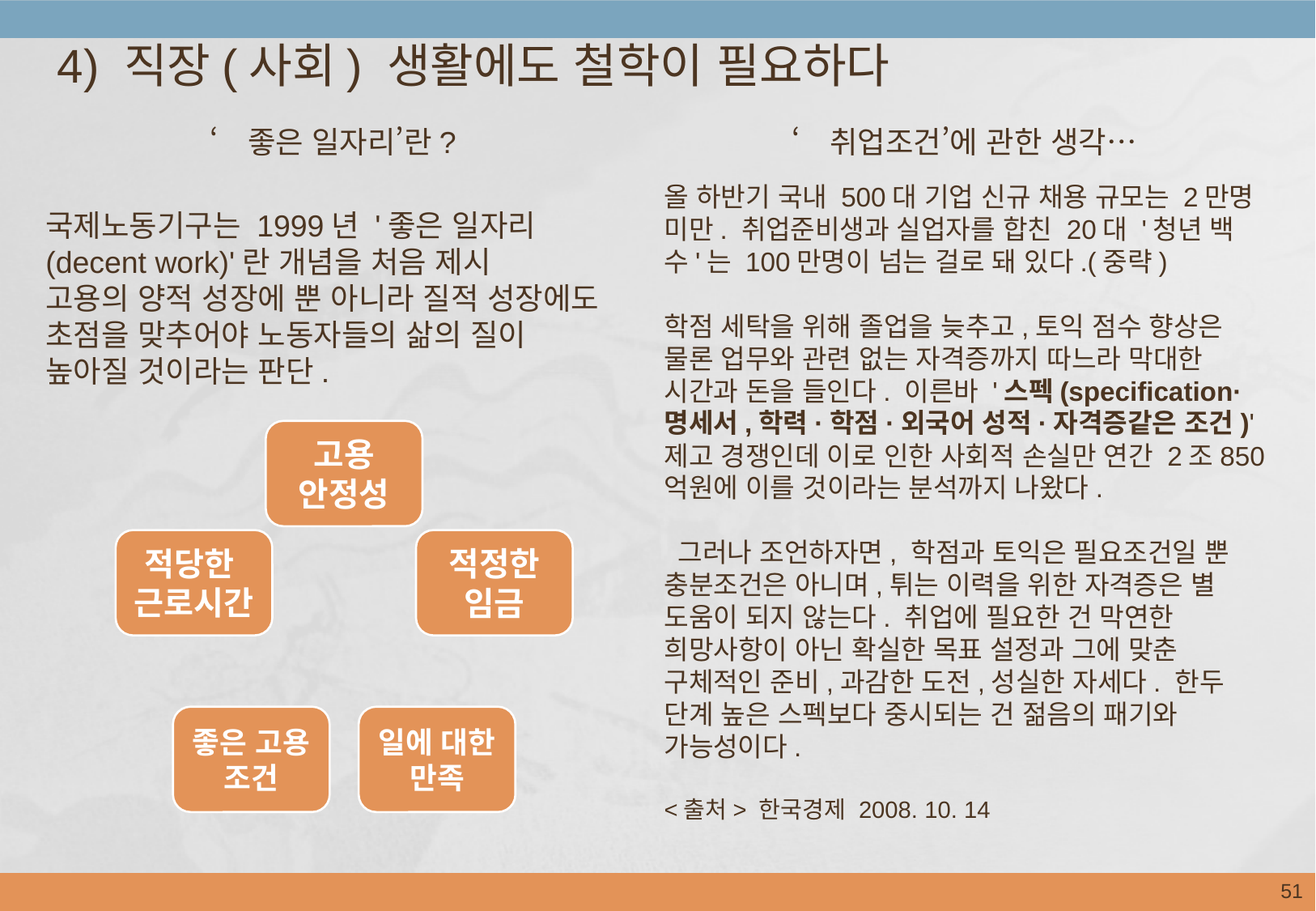

4) 직장(사회) 생활에도 철학이 필요하다
‘좋은 일자리’란?
‘취업조건’에 관한 생각…
올 하반기 국내 500대 기업 신규 채용 규모는 2만명 미만. 취업준비생과 실업자를 합친 20대 '청년 백수'는 100만명이 넘는 걸로 돼 있다.(중략)
학점 세탁을 위해 졸업을 늦추고,토익 점수 향상은 물론 업무와 관련 없는 자격증까지 따느라 막대한 시간과 돈을 들인다. 이른바 '스펙(specification·명세서,학력·학점·외국어 성적·자격증같은 조건)' 제고 경쟁인데 이로 인한 사회적 손실만 연간 2조850억원에 이를 것이라는 분석까지 나왔다.
 그러나 조언하자면, 학점과 토익은 필요조건일 뿐 충분조건은 아니며,튀는 이력을 위한 자격증은 별 도움이 되지 않는다. 취업에 필요한 건 막연한 희망사항이 아닌 확실한 목표 설정과 그에 맞춘 구체적인 준비,과감한 도전,성실한 자세다. 한두 단계 높은 스펙보다 중시되는 건 젊음의 패기와 가능성이다.

<출처> 한국경제 2008. 10. 14
국제노동기구는 1999년 '좋은 일자리(decent work)'란 개념을 처음 제시
고용의 양적 성장에 뿐 아니라 질적 성장에도 초점을 맞추어야 노동자들의 삶의 질이 높아질 것이라는 판단.
고용 안정성
적정한 임금
일에 대한 만족
좋은 고용
조건
적당한
근로시간
51